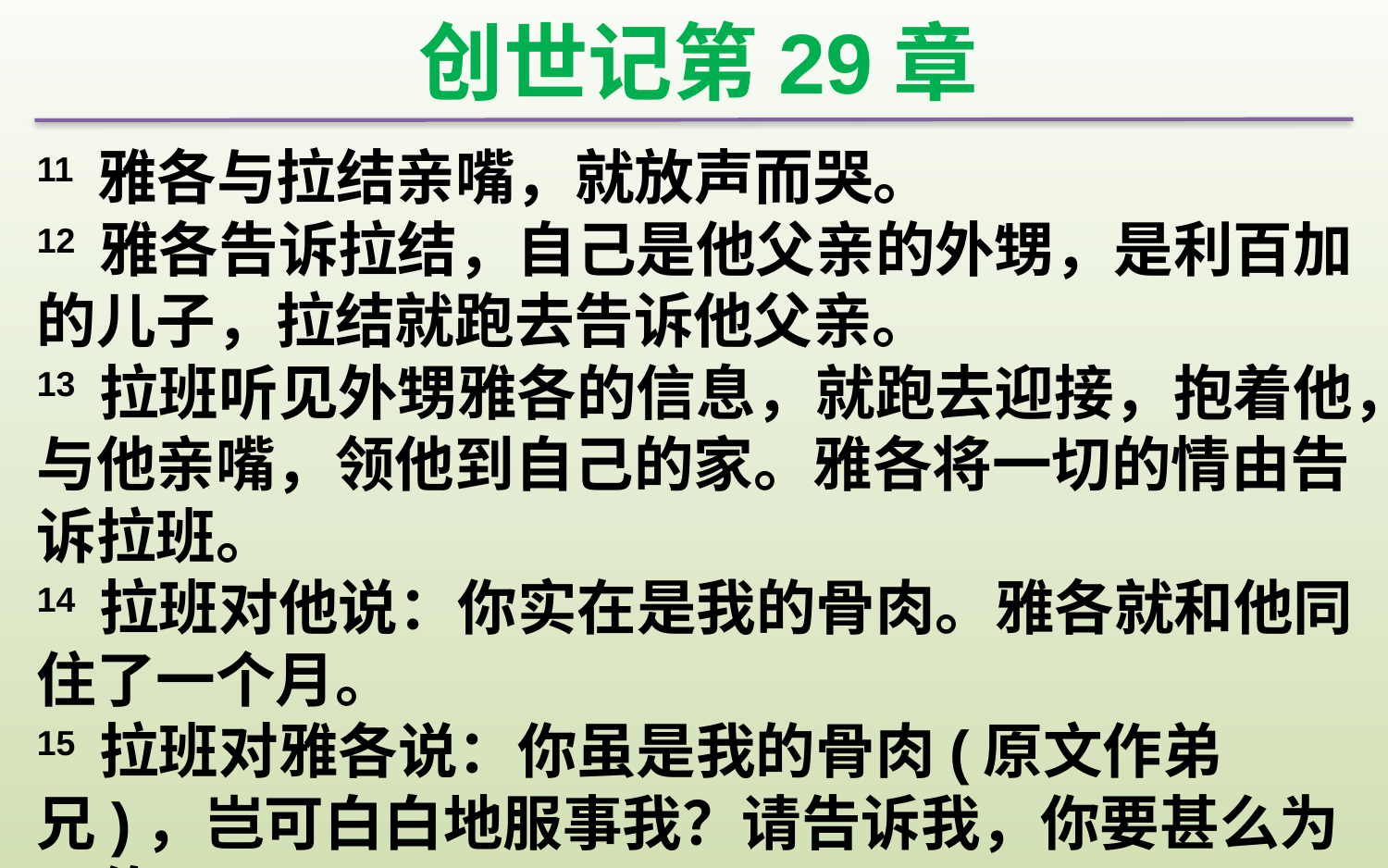

创世记第29章
11 雅各与拉结亲嘴，就放声而哭。
12 雅各告诉拉结，自己是他父亲的外甥，是利百加的儿子，拉结就跑去告诉他父亲。
13 拉班听见外甥雅各的信息，就跑去迎接，抱着他，与他亲嘴，领他到自己的家。雅各将一切的情由告诉拉班。
14 拉班对他说：你实在是我的骨肉。雅各就和他同住了一个月。
15 拉班对雅各说：你虽是我的骨肉(原文作弟兄)，岂可白白地服事我？请告诉我，你要甚么为工价？